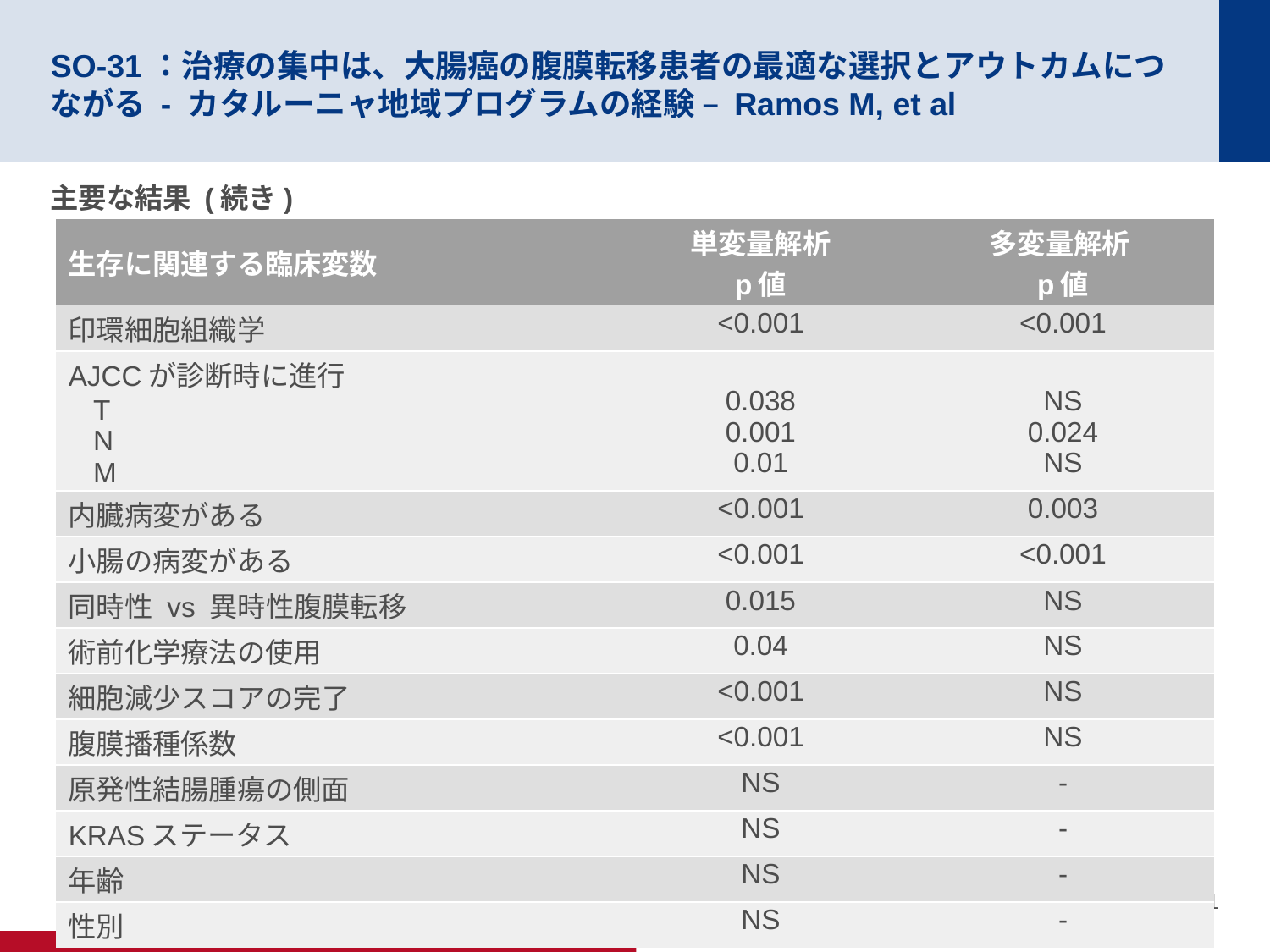

# SO-31：治療の集中は、大腸癌の腹膜転移患者の最適な選択とアウトカムにつながる - カタルーニャ地域プログラムの経験 – Ramos M, et al
主要な結果 (続き)
| 生存に関連する臨床変数 | 単変量解析 p値 | 多変量解析 p値 |
| --- | --- | --- |
| 印環細胞組織学 | <0.001 | <0.001 |
| AJCCが診断時に進行 T N M | 0.038 0.001 0.01 | NS 0.024 NS |
| 内臓病変がある | <0.001 | 0.003 |
| 小腸の病変がある | <0.001 | <0.001 |
| 同時性 vs 異時性腹膜転移 | 0.015 | NS |
| 術前化学療法の使用 | 0.04 | NS |
| 細胞減少スコアの完了 | <0.001 | NS |
| 腹膜播種係数 | <0.001 | NS |
| 原発性結腸腫瘍の側面 | NS | - |
| KRASステータス | NS | - |
| 年齢 | NS | - |
| 性別 | NS | - |
Ramos M, et al.Ann Oncol 2020;31(補遺):要旨 SO-31